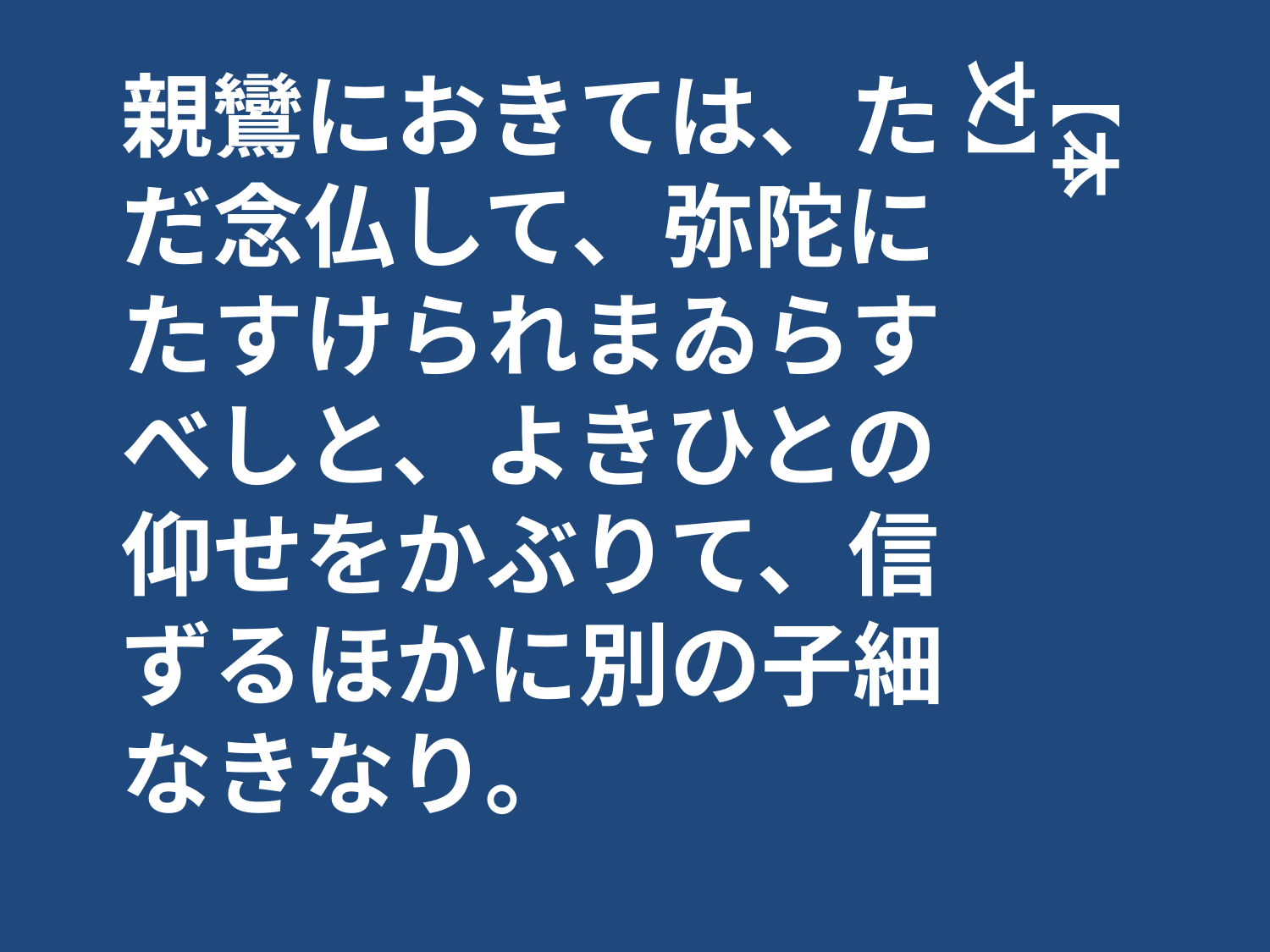

親鸞におきては、ただ念仏して、弥陀にたすけられまゐらすべしと、よきひとの仰せをかぶりて、信ずるほかに別の子細なきなり。
【本文】